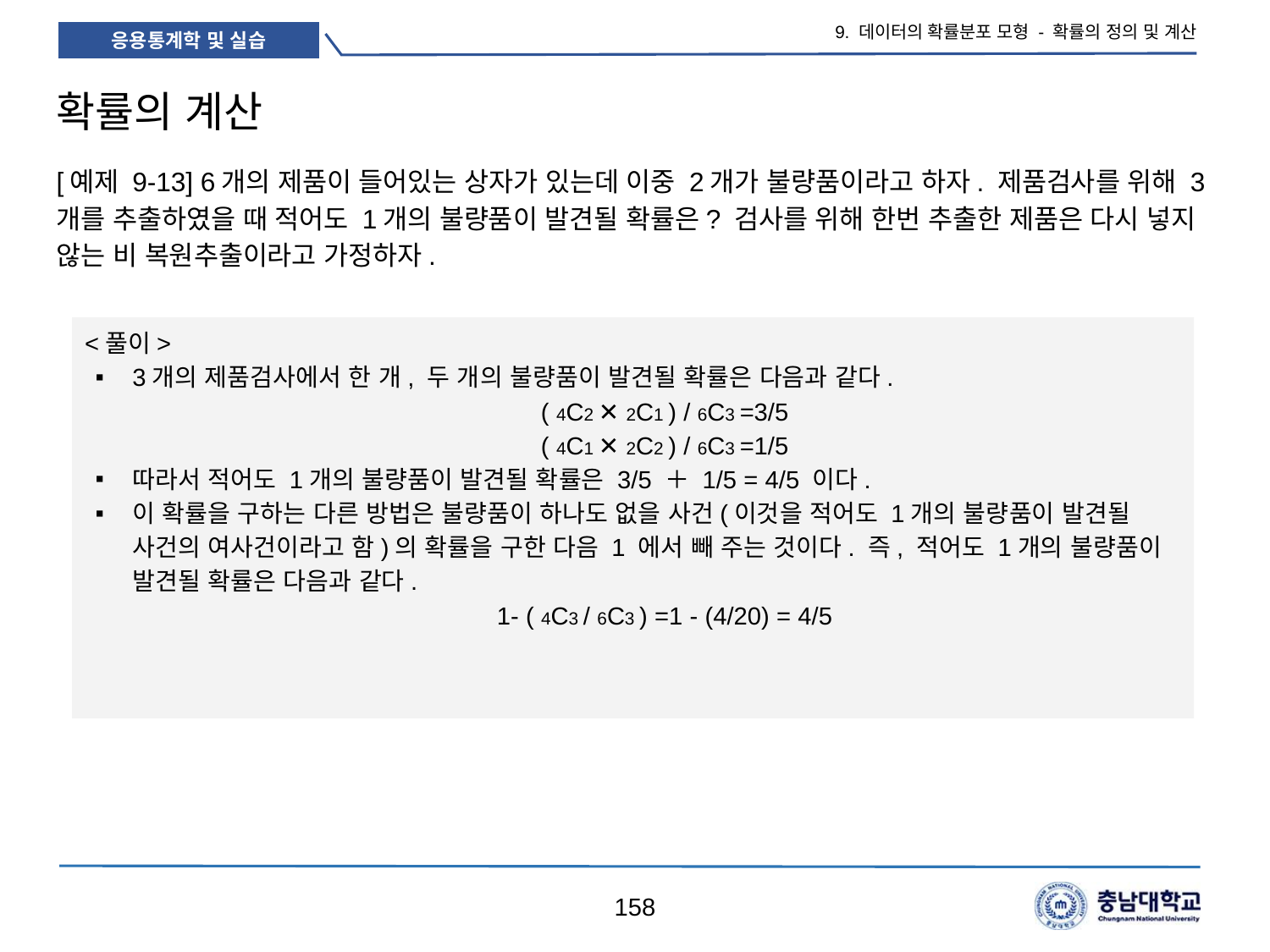

9. 데이터의 확률분포 모형 - 확률의 정의 및 계산
# 확률의 계산
[예제 9-13] 6개의 제품이 들어있는 상자가 있는데 이중 2개가 불량품이라고 하자. 제품검사를 위해 3개를 추출하였을 때 적어도 1개의 불량품이 발견될 확률은? 검사를 위해 한번 추출한 제품은 다시 넣지 않는 비 복원추출이라고 가정하자.
<풀이>
3개의 제품검사에서 한 개, 두 개의 불량품이 발견될 확률은 다음과 같다.
( 4C2 ✕ 2C1 ) / 6C3 =3/5
( 4C1 ✕ 2C2 ) / 6C3 =1/5
따라서 적어도 1개의 불량품이 발견될 확률은 3/5 ＋ 1/5 = 4/5 이다.
이 확률을 구하는 다른 방법은 불량품이 하나도 없을 사건(이것을 적어도 1개의 불량품이 발견될 사건의 여사건이라고 함)의 확률을 구한 다음 1 에서 빼 주는 것이다. 즉, 적어도 1개의 불량품이 발견될 확률은 다음과 같다.
1- ( 4C3 / 6C3 ) =1 - (4/20) = 4/5
158